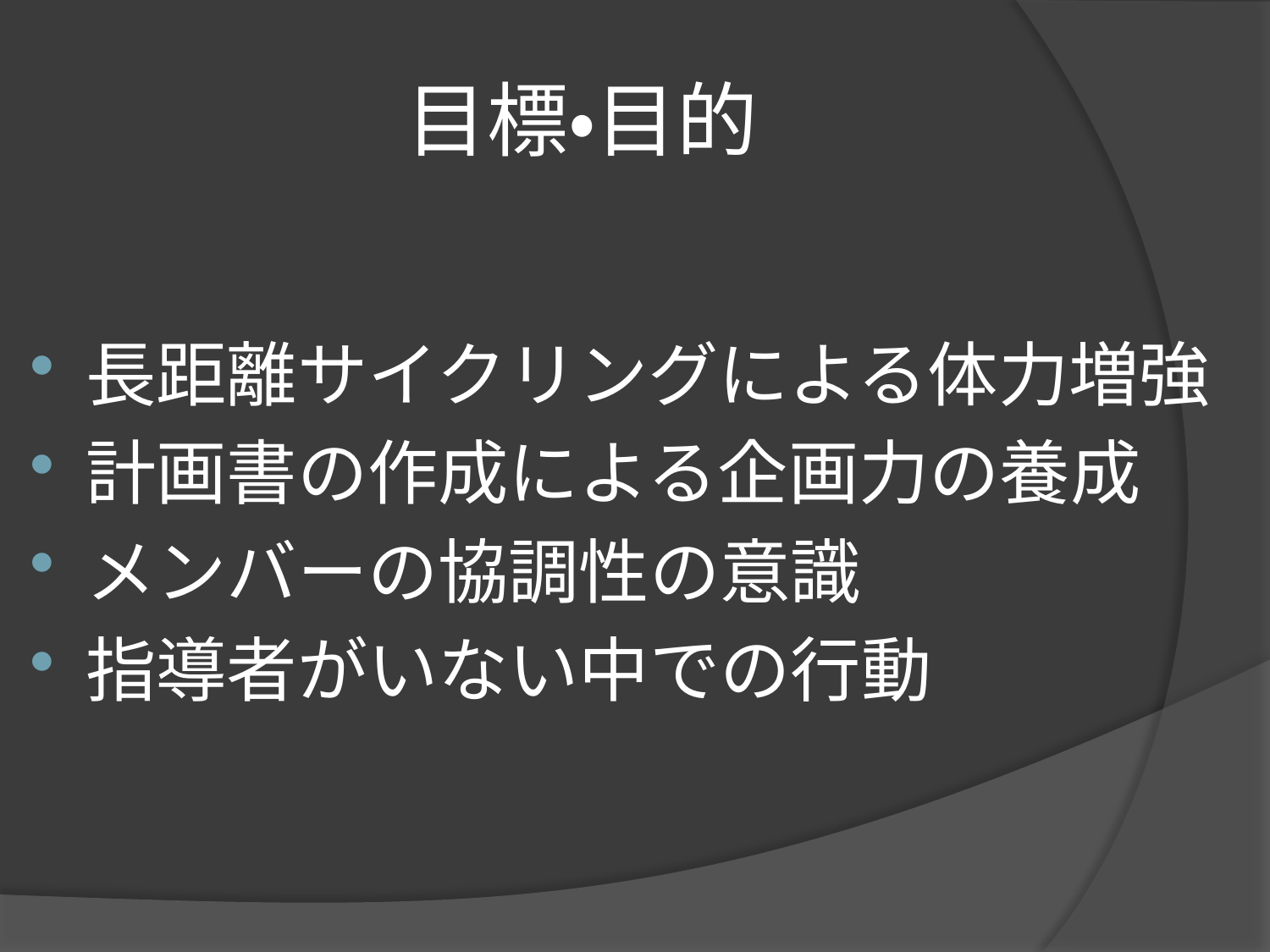

# 目標・目的
長距離サイクリングによる体力増強
計画書の作成による企画力の養成
メンバーの協調性の意識
指導者がいない中での行動